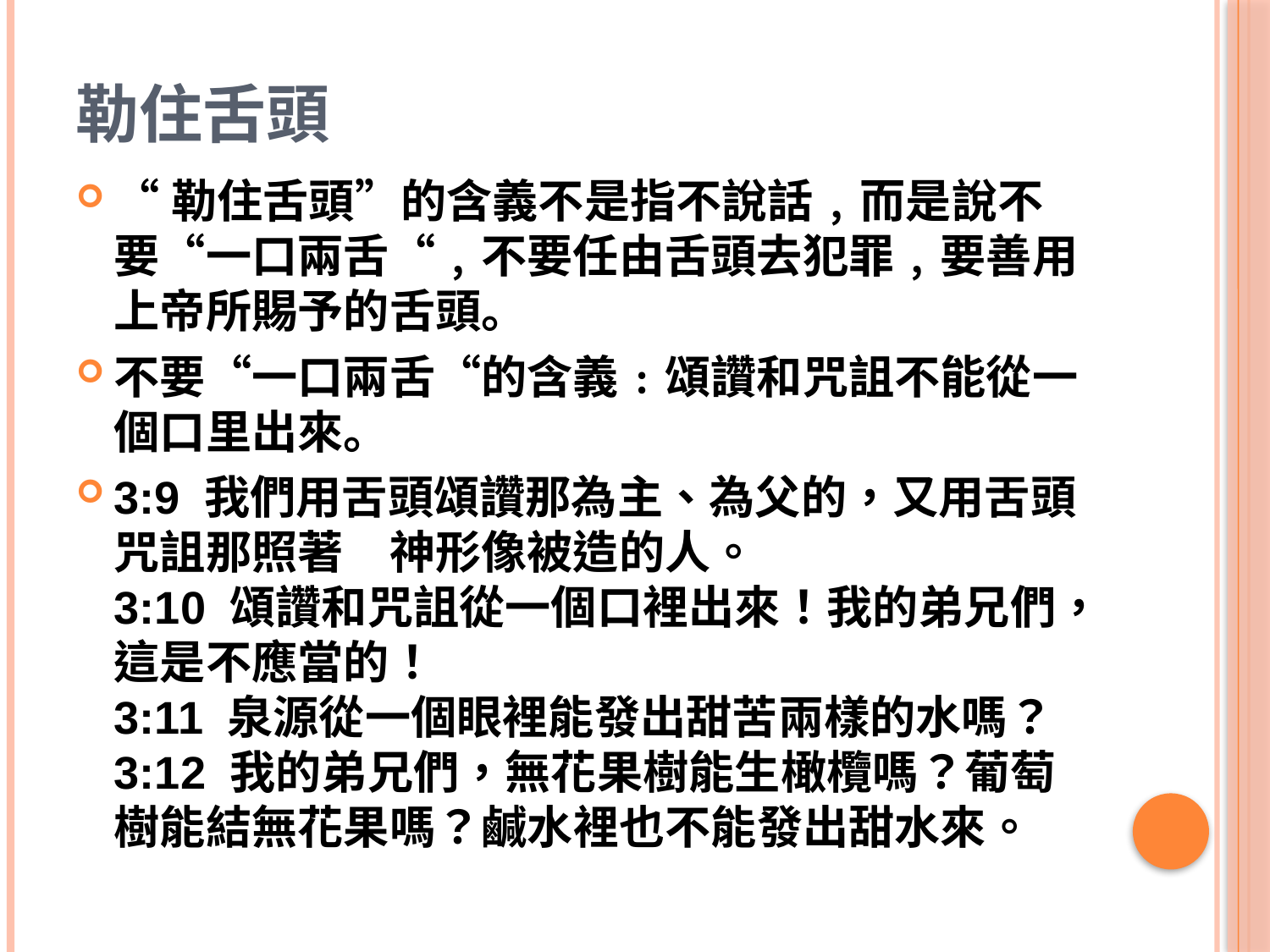

# 勒住舌頭
“勒住舌頭”的含義不是指不說話﹐而是說不要“一口兩舌“﹐不要任由舌頭去犯罪﹐要善用上帝所賜予的舌頭。
不要“一口兩舌“的含義﹕頌讚和咒詛不能從一個口里出來。
3:9 我們用舌頭頌讚那為主、為父的，又用舌頭咒詛那照著　神形像被造的人。
3:10 頌讚和咒詛從一個口裡出來！我的弟兄們，這是不應當的！
3:11 泉源從一個眼裡能發出甜苦兩樣的水嗎？
3:12 我的弟兄們，無花果樹能生橄欖嗎？葡萄樹能結無花果嗎？鹹水裡也不能發出甜水來。